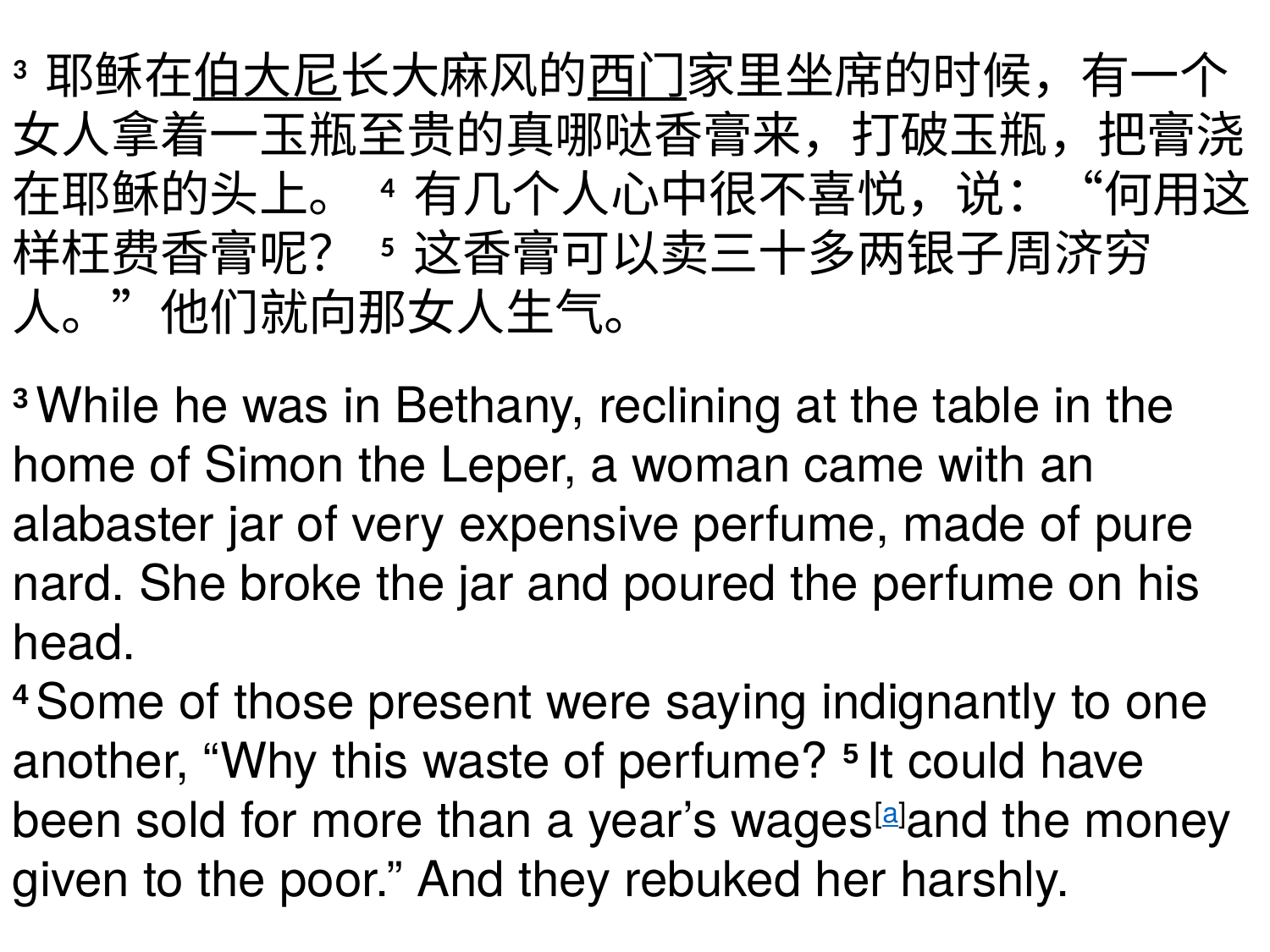

3 耶稣在伯大尼长大麻风的西门家里坐席的时候，有一个女人拿着一玉瓶至贵的真哪哒香膏来，打破玉瓶，把膏浇在耶稣的头上。 4 有几个人心中很不喜悦，说：“何用这样枉费香膏呢？ 5 这香膏可以卖三十多两银子周济穷人。”他们就向那女人生气。

3 While he was in Bethany, reclining at the table in the home of Simon the Leper, a woman came with an alabaster jar of very expensive perfume, made of pure nard. She broke the jar and poured the perfume on his head.
4 Some of those present were saying indignantly to one another, “Why this waste of perfume? 5 It could have been sold for more than a year’s wages[a]and the money given to the poor.” And they rebuked her harshly.